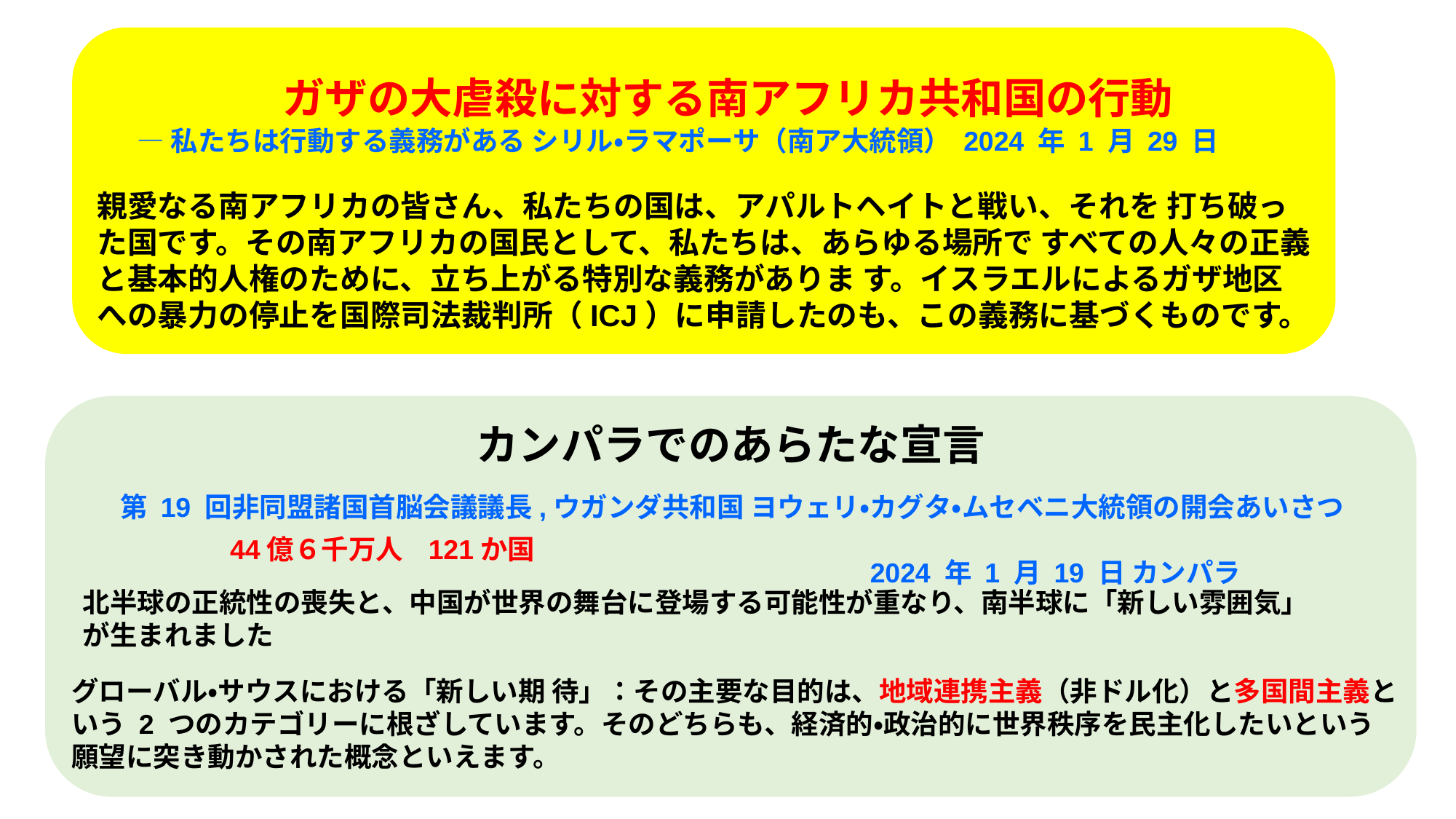

ガザの大虐殺に対する南アフリカ共和国の行動
―私たちは行動する義務がある シリル・ラマポーサ（南ア大統領） 2024 年 1 月 29 日
親愛なる南アフリカの皆さん、私たちの国は、アパルトヘイトと戦い、それを 打ち破った国です。その南アフリカの国民として、私たちは、あらゆる場所で すべての人々の正義と基本的人権のために、立ち上がる特別な義務がありま す。イスラエルによるガザ地区への暴力の停止を国際司法裁判所（ICJ）に申請したのも、この義務に基づくものです。

カンパラでのあらたな宣言
第 19 回非同盟諸国首脳会議議長,ウガンダ共和国 ヨウェリ・カグタ・ムセベニ大統領の開会あいさつ
　　　　　　　　　　　 　　　　　　　　　　　　　　　　2024 年 1 月 19 日 カンパラ
44億６千万人   121か国
北半球の正統性の喪失と、中国が世界の舞台に登場する可能性が重なり、南半球に「新しい雰囲気」
が生まれました
グローバル・サウスにおける「新しい期 待」：その主要な目的は、地域連携主義（非ドル化）と多国間主義という 2 つのカテゴリーに根ざしています。そのどちらも、経済的・政治的に世界秩序を民主化したいという 　願望に突き動かされた概念といえます。